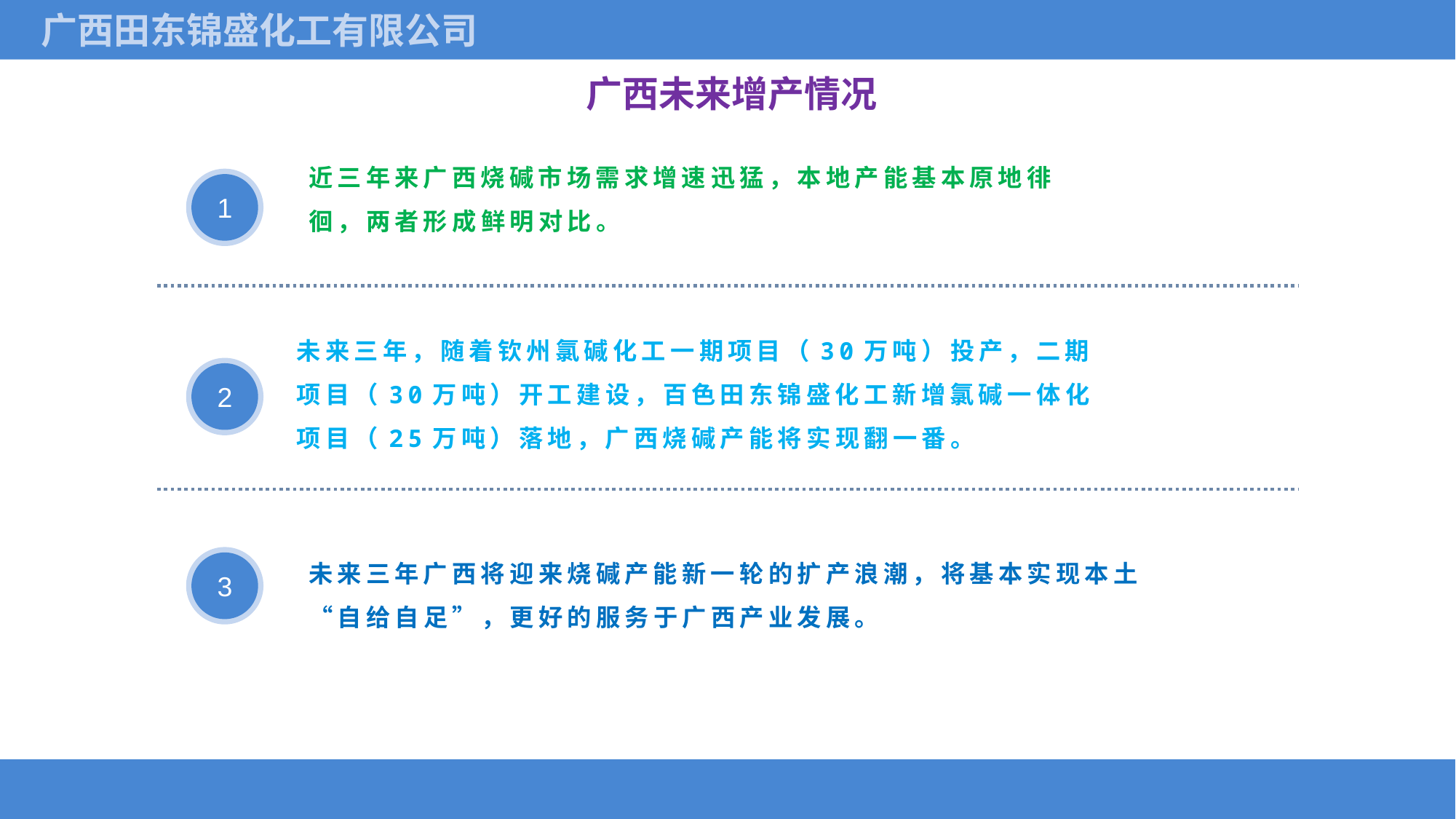

广西田东锦盛化工有限公司

广西未来增产情况
近三年来广西烧碱市场需求增速迅猛，本地产能基本原地徘徊，两者形成鲜明对比。

1
未来三年，随着钦州氯碱化工一期项目（30万吨）投产，二期项目（30万吨）开工建设，百色田东锦盛化工新增氯碱一体化项目（25万吨）落地，广西烧碱产能将实现翻一番。

2
未来三年广西将迎来烧碱产能新一轮的扩产浪潮，将基本实现本土“自给自足”，更好的服务于广西产业发展。

3